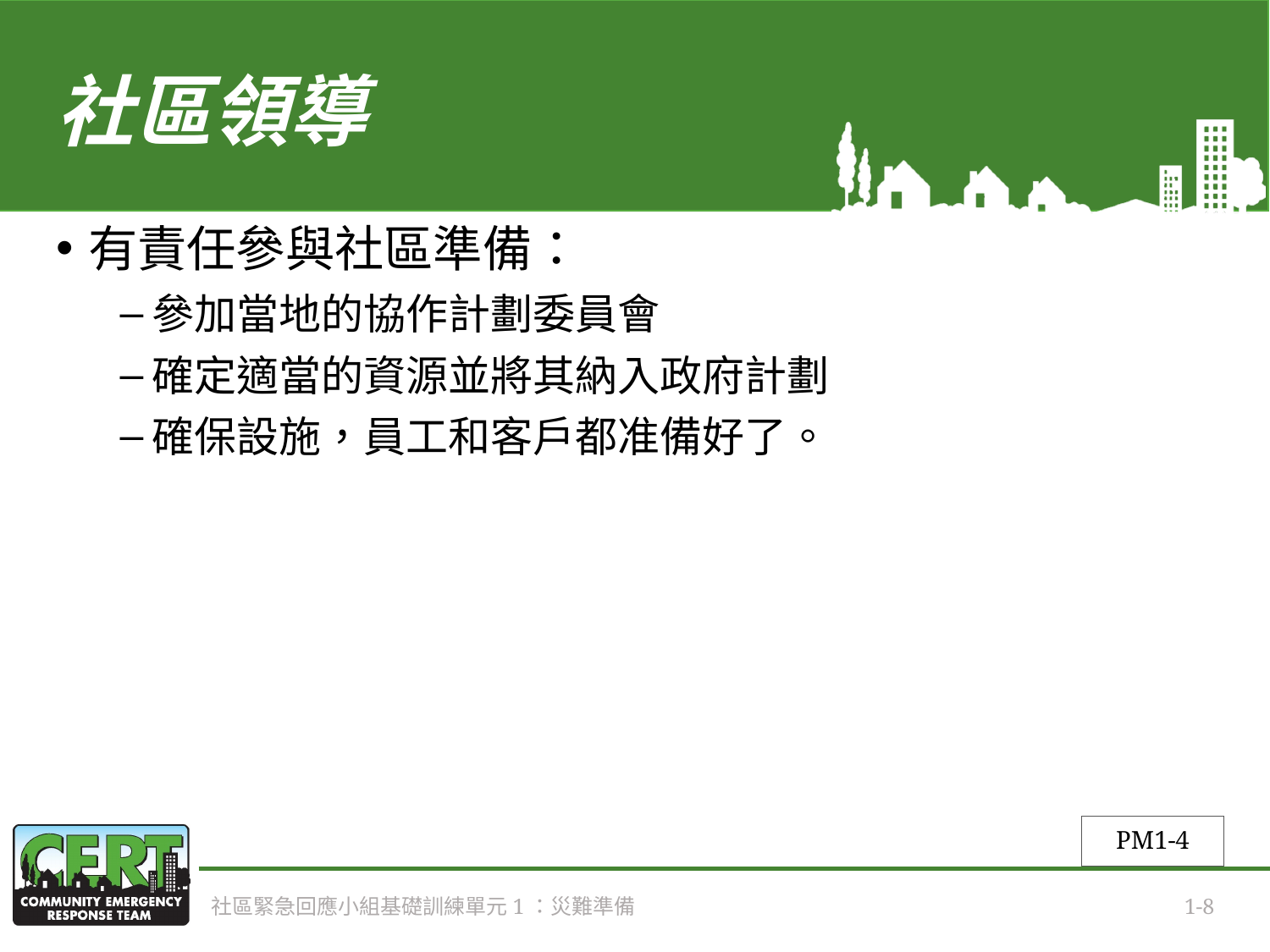

# 社區領導
有責任參與社區準備：
參加當地的協作計劃委員會
確定適當的資源並將其納入政府計劃
確保設施，員工和客戶都准備好了。

PM1-4
社區緊急回應小組基礎訓練單元1：災難準備
1-8